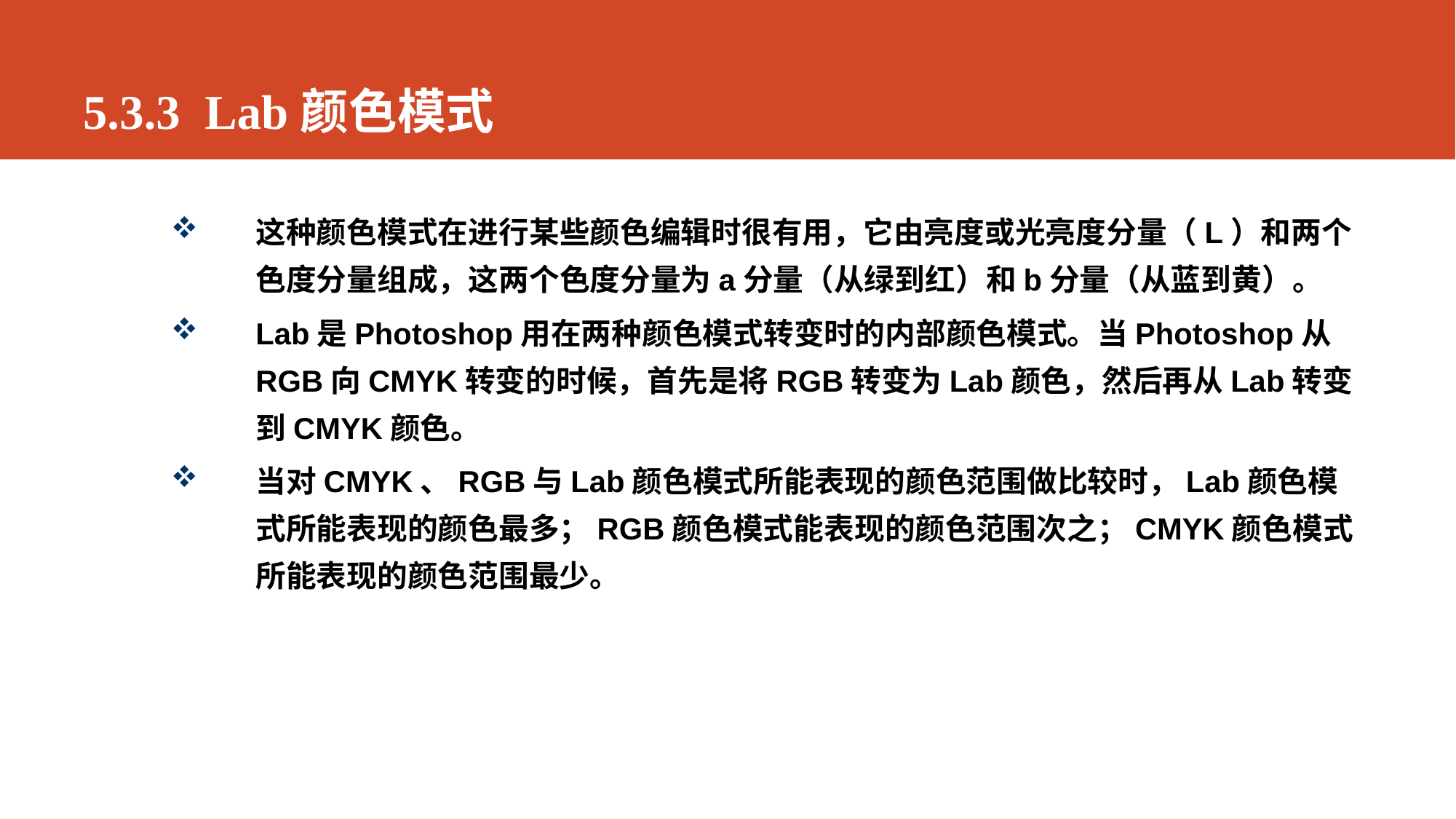

# 5.3.3  Lab颜色模式
这种颜色模式在进行某些颜色编辑时很有用，它由亮度或光亮度分量（L）和两个色度分量组成，这两个色度分量为a分量（从绿到红）和b分量（从蓝到黄）。
Lab是Photoshop用在两种颜色模式转变时的内部颜色模式。当Photoshop从RGB向CMYK转变的时候，首先是将RGB转变为Lab颜色，然后再从Lab转变到CMYK颜色。
当对CMYK、RGB与Lab颜色模式所能表现的颜色范围做比较时，Lab颜色模式所能表现的颜色最多；RGB颜色模式能表现的颜色范围次之；CMYK颜色模式所能表现的颜色范围最少。